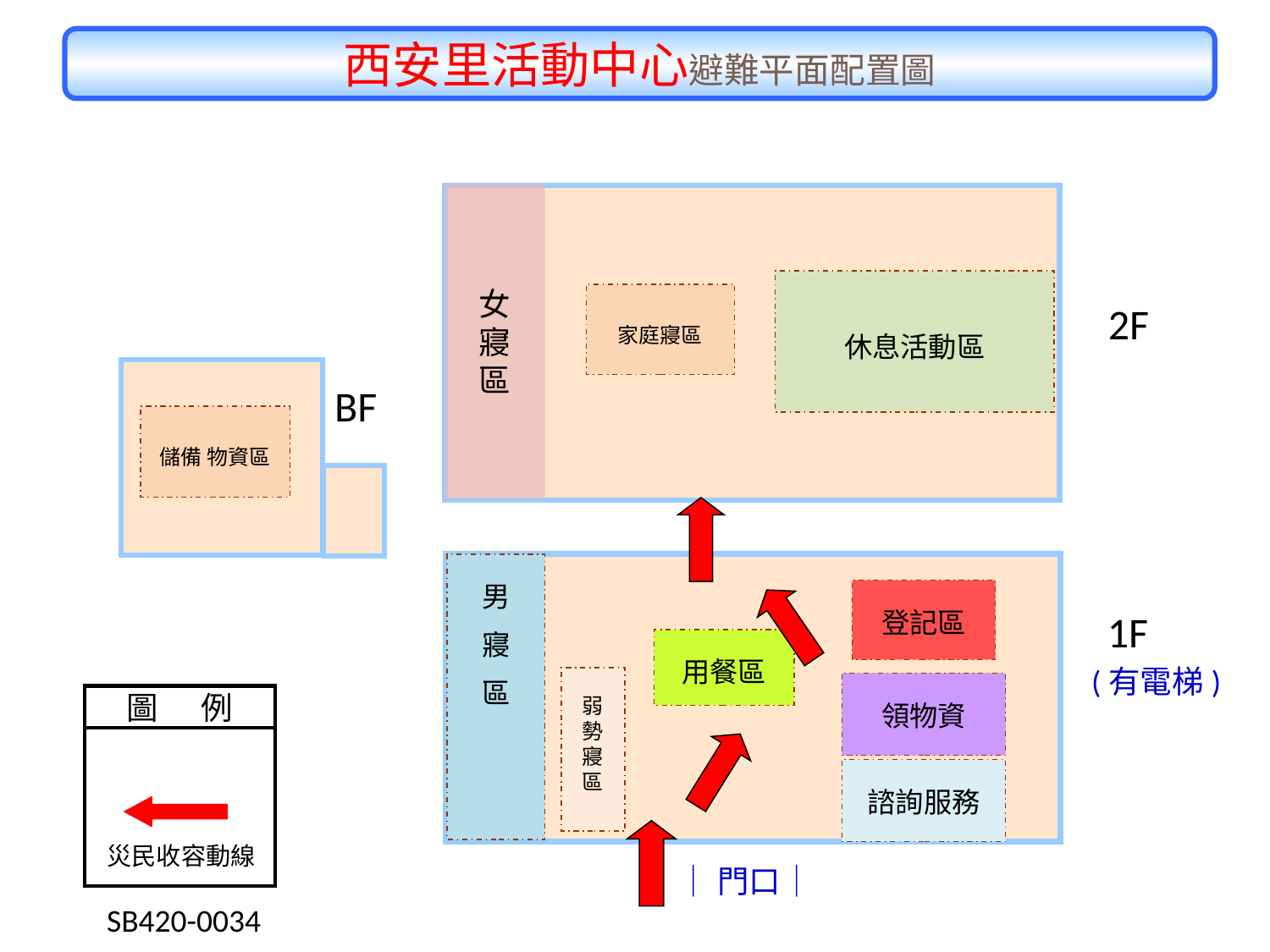

西安里活動中心避難平面配置圖
女
寢
區

休息活動區
家庭寢區
2F

BF
儲備 物資區

男
寢
區
登記區

1F
用餐區
(有電梯)
弱勢寢區
領物資
圖      例

災民收容動線

諮詢服務

│門口│
      SB420-0034